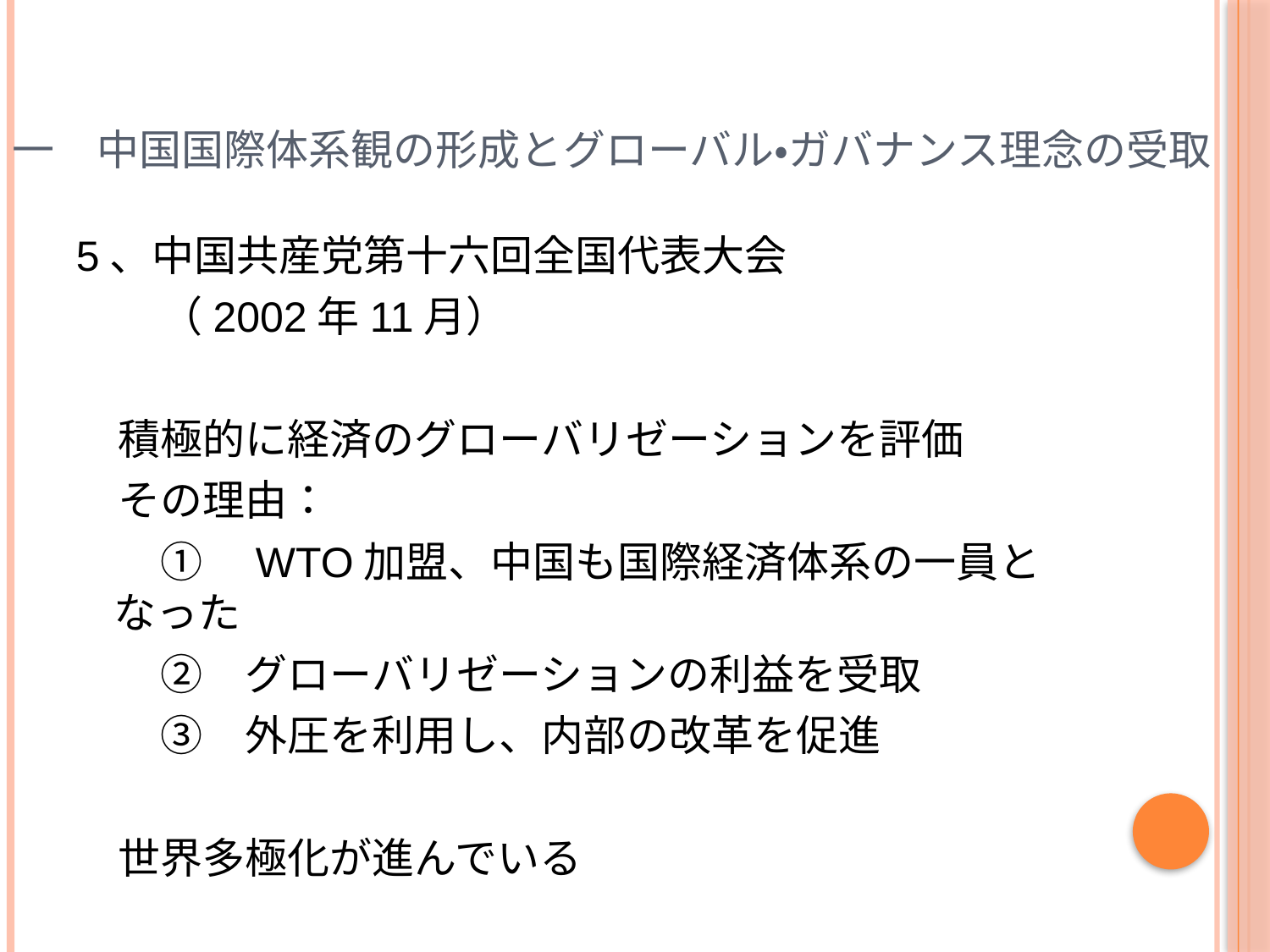

# 一　中国国際体系観の形成とグローバル・ガバナンス理念の受取
5、中国共産党第十六回全国代表大会
　　（2002年11月）

　積極的に経済のグローバリゼーションを評価
　その理由：
　　①　WTO加盟、中国も国際経済体系の一員となった
　　②　グローバリゼーションの利益を受取
　　③　外圧を利用し、内部の改革を促進

　世界多極化が進んでいる